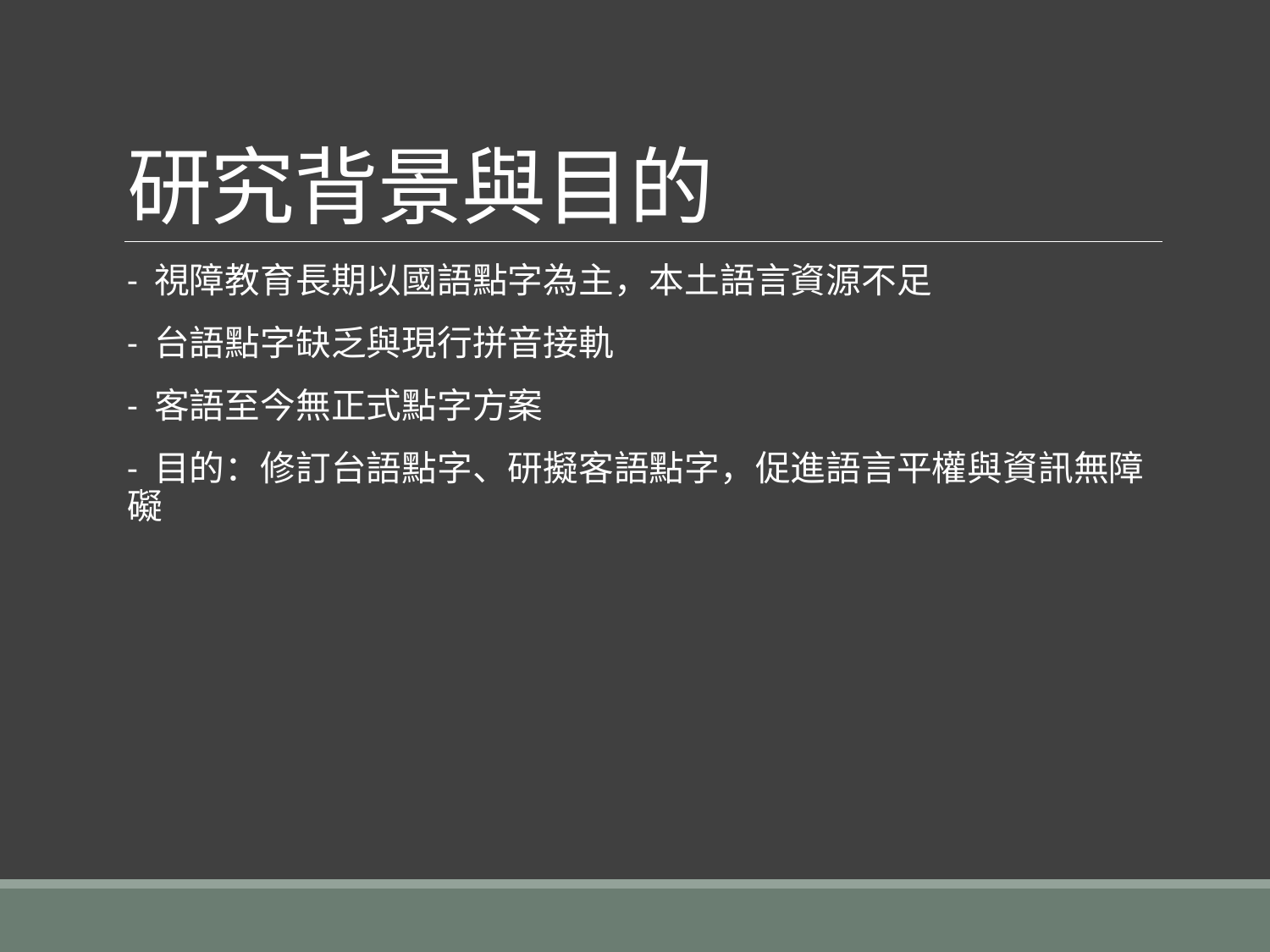

# 研究背景與目的
- 視障教育長期以國語點字為主，本土語言資源不足
- 台語點字缺乏與現行拼音接軌
- 客語至今無正式點字方案
- 目的：修訂台語點字、研擬客語點字，促進語言平權與資訊無障礙